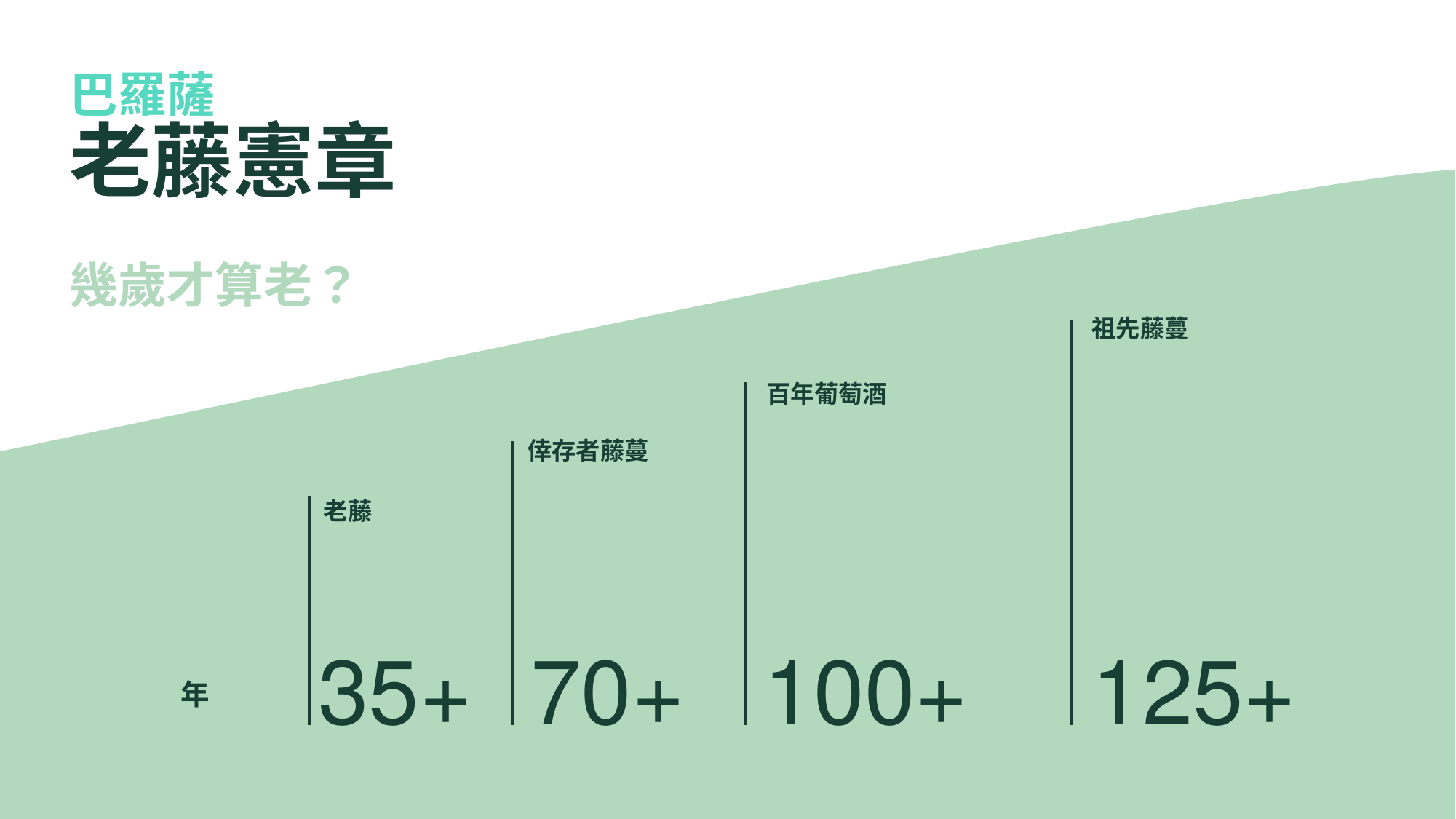

巴羅薩
老藤憲章

幾歲才算老？

祖先藤蔓
百年葡萄酒
倖存者藤蔓
老藤
35+
70+
100+
125+
年